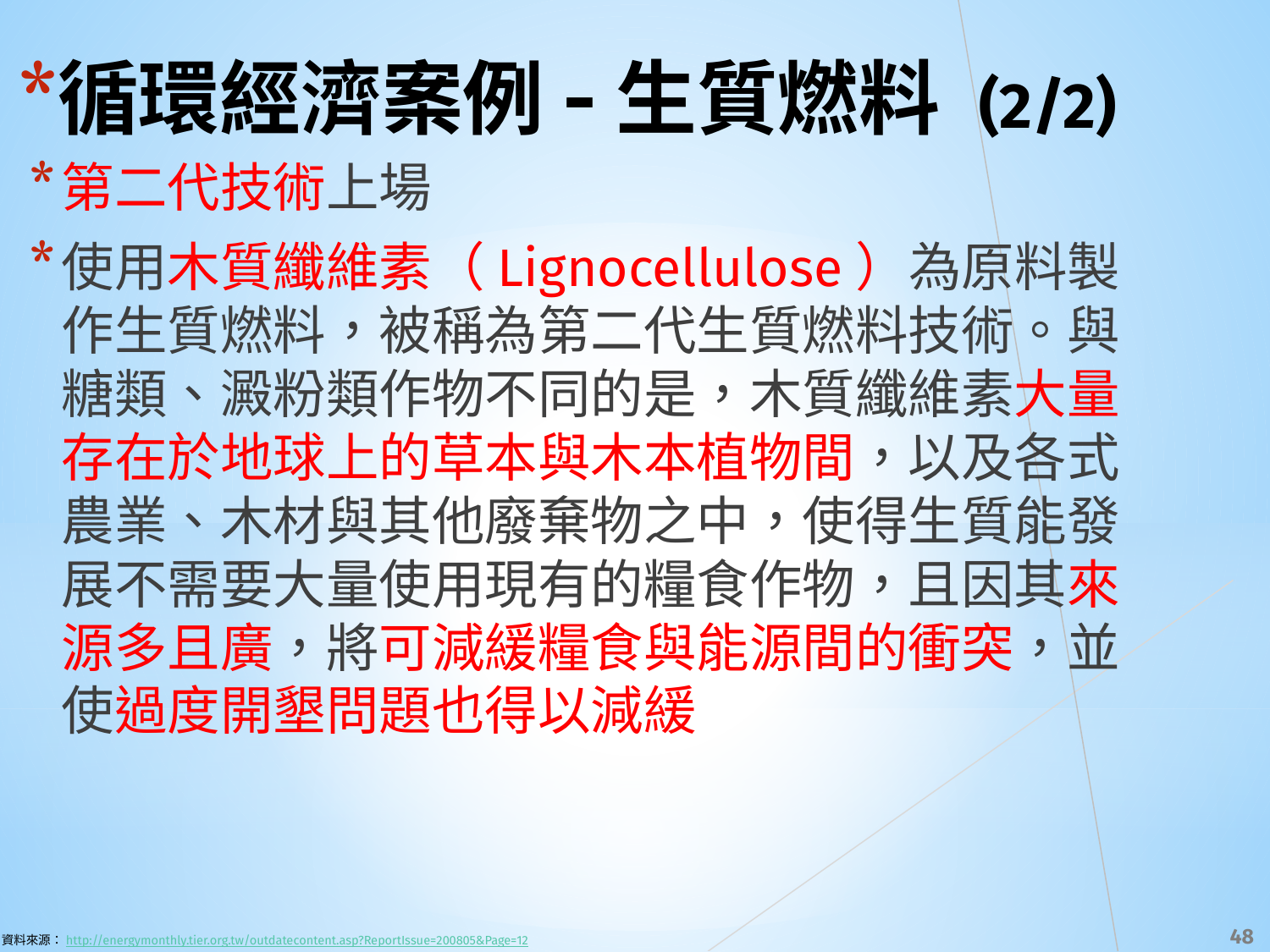

# 循環經濟案例-生質燃料 (2/2)
第二代技術上場
使用木質纖維素（Lignocellulose）為原料製 作生質燃料，被稱為第二代生質燃料技術。與糖類、澱粉類作物不同的是，木質纖維素大量存在於地球上的草本與木本植物間，以及各式農業、木材與其他廢棄物之中，使得生質能發展不需要大量使用現有的糧食作物，且因其來源多且廣，將可減緩糧食與能源間的衝突，並使過度開墾問題也得以減緩

48
資料來源：http://energymonthly.tier.org.tw/outdatecontent.asp?ReportIssue=200805&Page=12